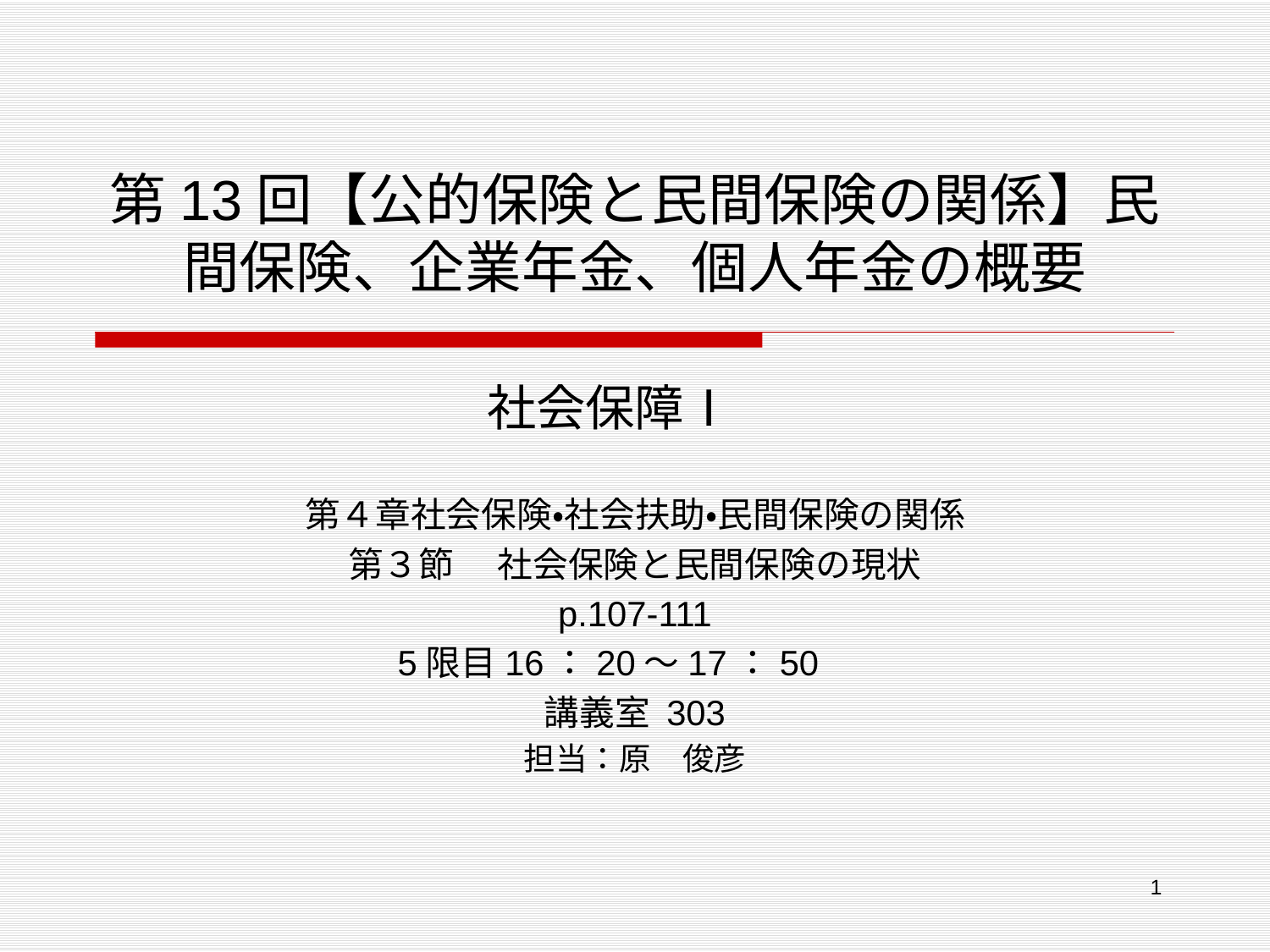

# 第13回【公的保険と民間保険の関係】民間保険、企業年金、個人年金の概要
社会保障Ⅰ

第４章社会保険・社会扶助・民間保険の関係
第３節　 社会保険と民間保険の現状
p.107-111
5限目16：20～17：50
講義室 303
担当：原　俊彦

　　　       担当　原　俊彦（札幌市立大学）t.hara@scu.ac.jp

1